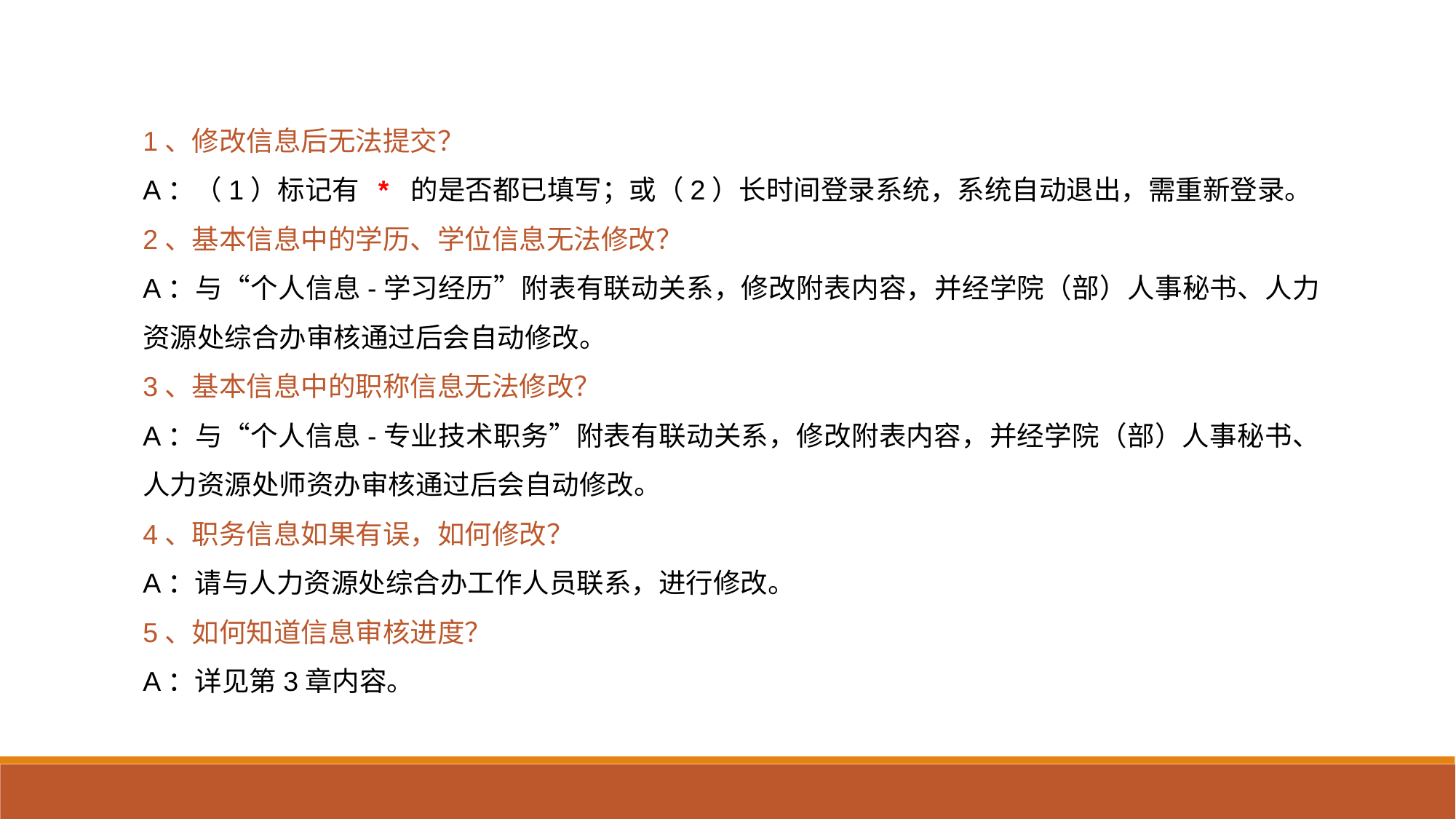

1、修改信息后无法提交？
A：（1）标记有  *  的是否都已填写；或（2）长时间登录系统，系统自动退出，需重新登录。
2、基本信息中的学历、学位信息无法修改？
A：与“个人信息-学习经历”附表有联动关系，修改附表内容，并经学院（部）人事秘书、人力资源处综合办审核通过后会自动修改。
3、基本信息中的职称信息无法修改？
A：与“个人信息-专业技术职务”附表有联动关系，修改附表内容，并经学院（部）人事秘书、人力资源处师资办审核通过后会自动修改。
4、职务信息如果有误，如何修改？
A：请与人力资源处综合办工作人员联系，进行修改。
5、如何知道信息审核进度？
A：详见第3章内容。